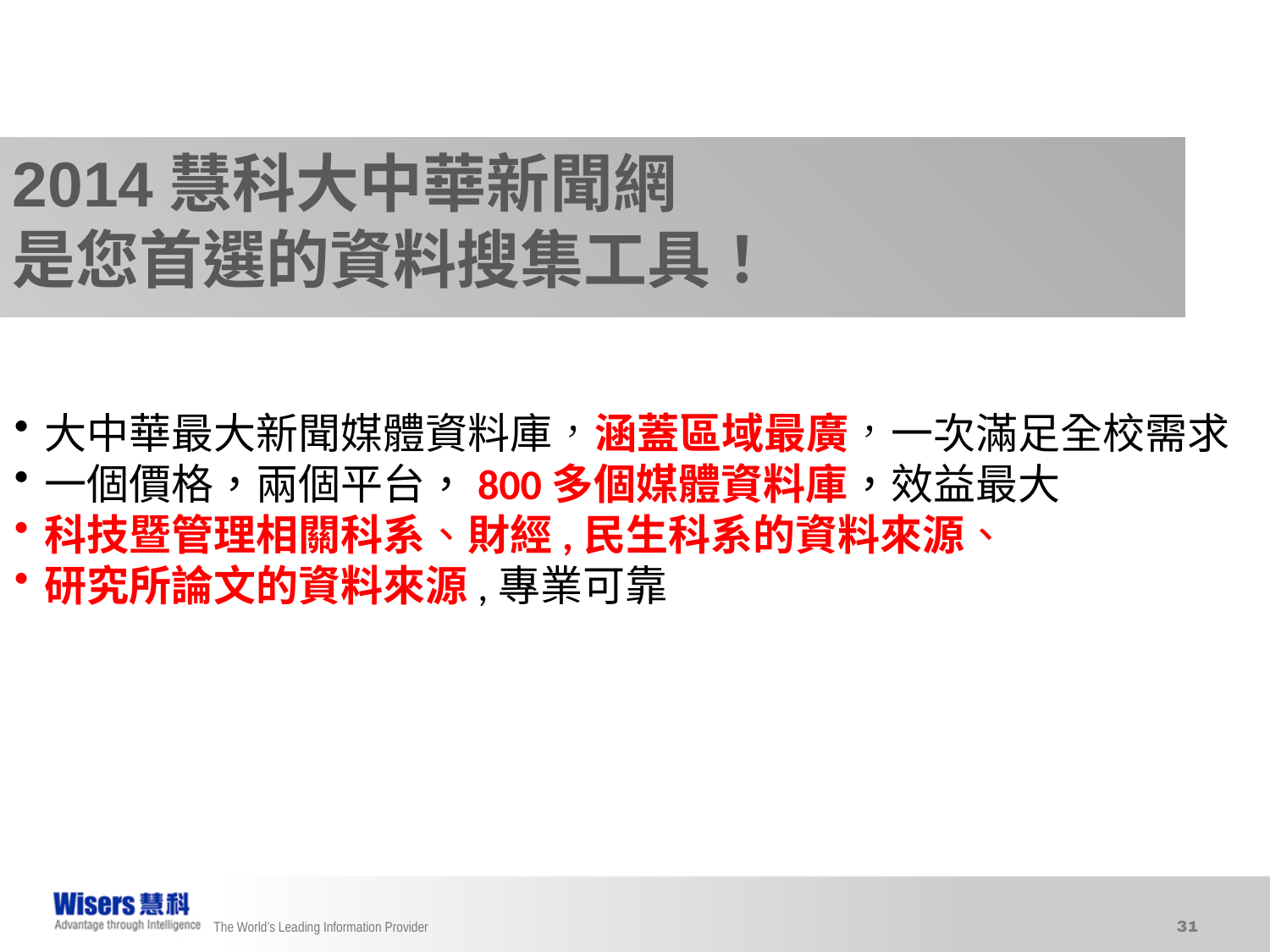

2014慧科大中華新聞網
是您首選的資料搜集工具！
大中華最大新聞媒體資料庫，涵蓋區域最廣，一次滿足全校需求
一個價格，兩個平台，800多個媒體資料庫，效益最大
科技暨管理相關科系、財經,民生科系的資料來源、
研究所論文的資料來源,專業可靠